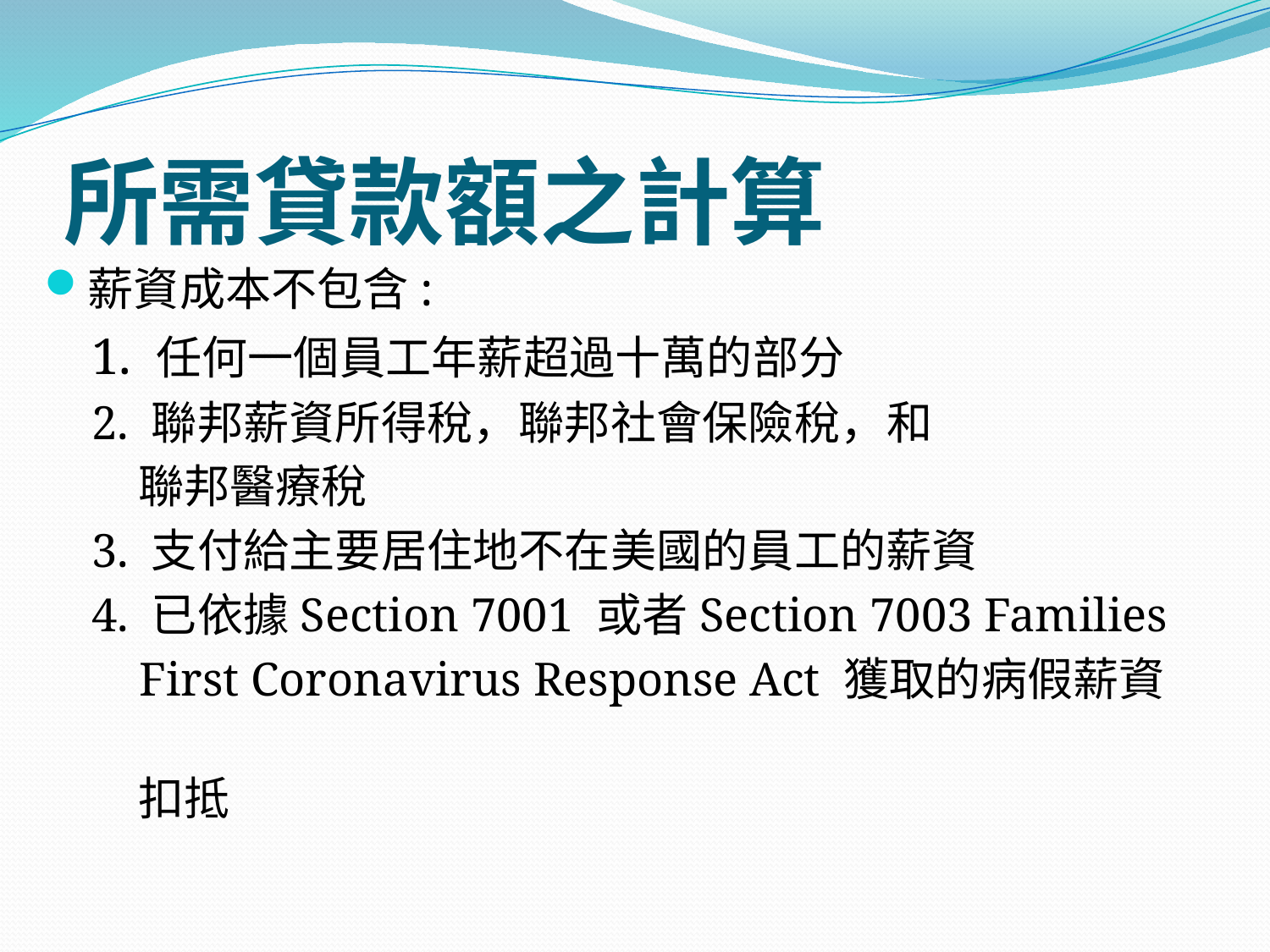

# 所需貸款額之計算
薪資成本不包含:
    1. 任何一個員工年薪超過十萬的部分
    2. 聯邦薪資所得稅，聯邦社會保險稅，和
        聯邦醫療稅
    3. 支付給主要居住地不在美國的員工的薪資
    4. 已依據Section 7001 或者Section 7003 Families
        First Coronavirus Response Act 獲取的病假薪資
        扣抵